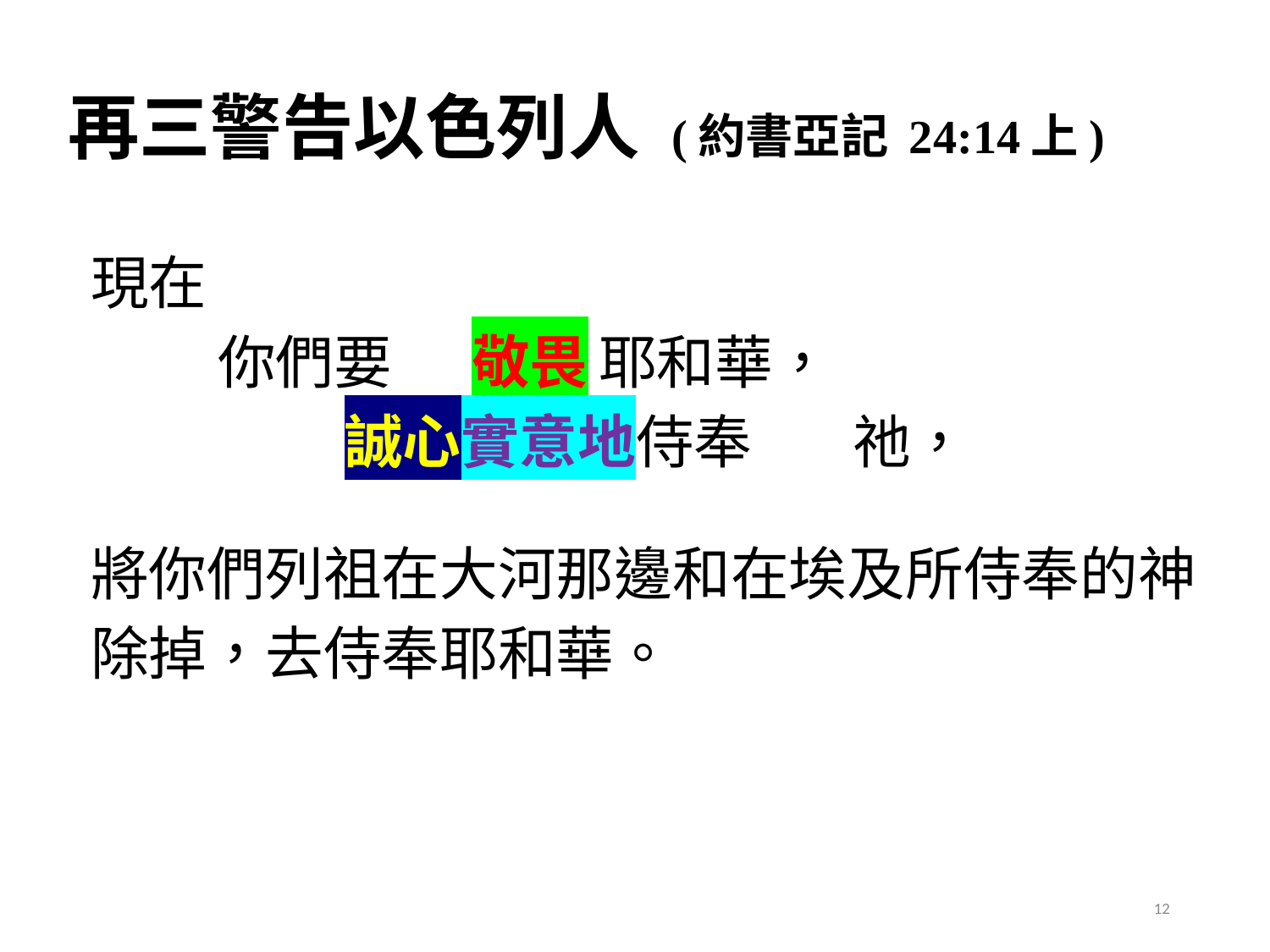

# 再三警告以色列人 (約書亞記 24:14上)
現在
	你們要	敬畏	耶和華，
		誠心實意地侍奉	祂，
將你們列祖在大河那邊和在埃及所侍奉的神除掉，去侍奉耶和華。

12